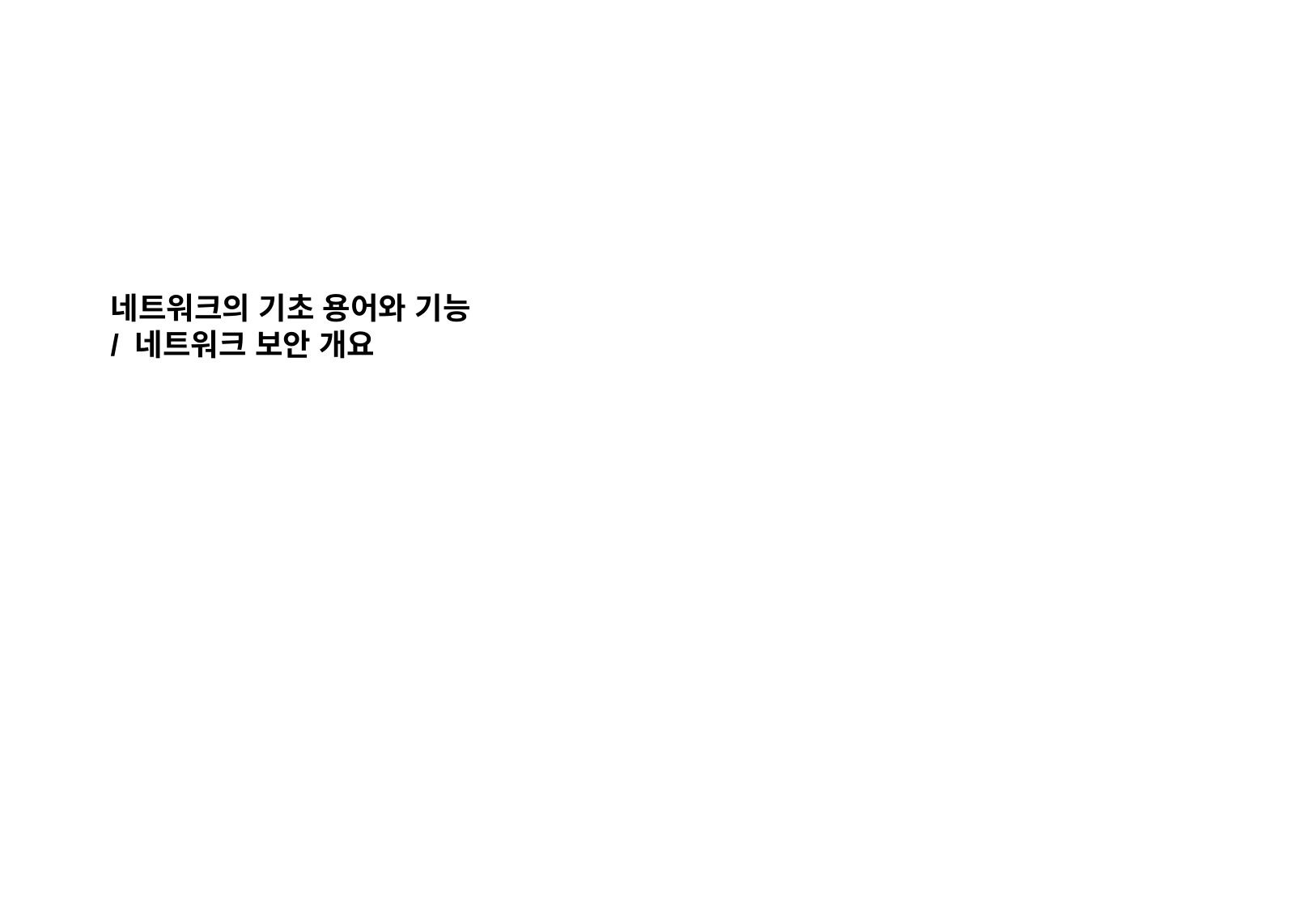

네트워크의 기초 용어와 기능
/ 네트워크 보안 개요